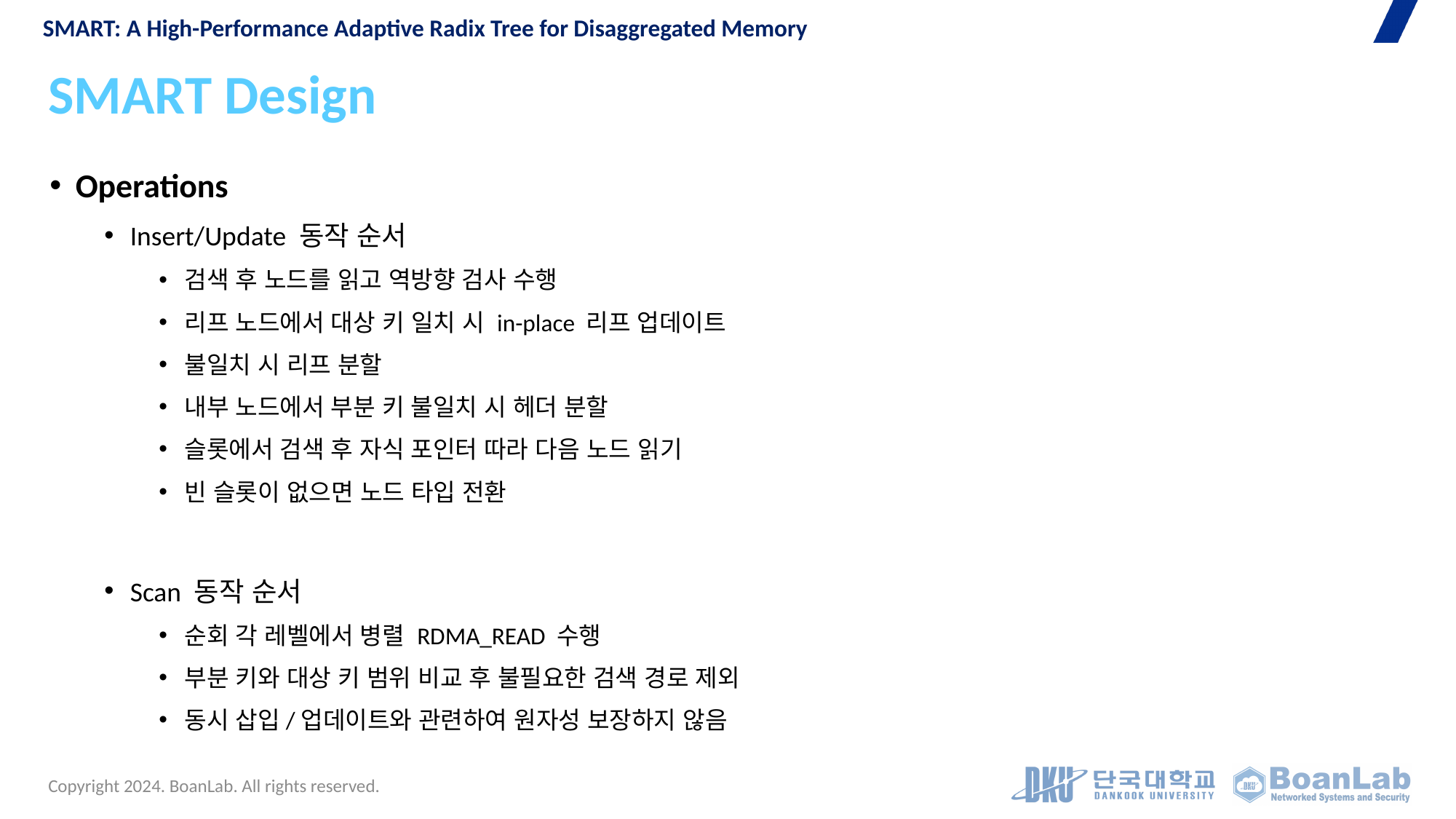

SMART: A High-Performance Adaptive Radix Tree for Disaggregated Memory
# SMART Design
Operations
Insert/Update 동작 순서
검색 후 노드를 읽고 역방향 검사 수행
리프 노드에서 대상 키 일치 시 in-place 리프 업데이트
불일치 시 리프 분할
내부 노드에서 부분 키 불일치 시 헤더 분할
슬롯에서 검색 후 자식 포인터 따라 다음 노드 읽기
빈 슬롯이 없으면 노드 타입 전환

Scan 동작 순서
순회 각 레벨에서 병렬 RDMA_READ 수행
부분 키와 대상 키 범위 비교 후 불필요한 검색 경로 제외
동시 삽입/업데이트와 관련하여 원자성 보장하지 않음

Copyright 2024. BoanLab. All rights reserved.